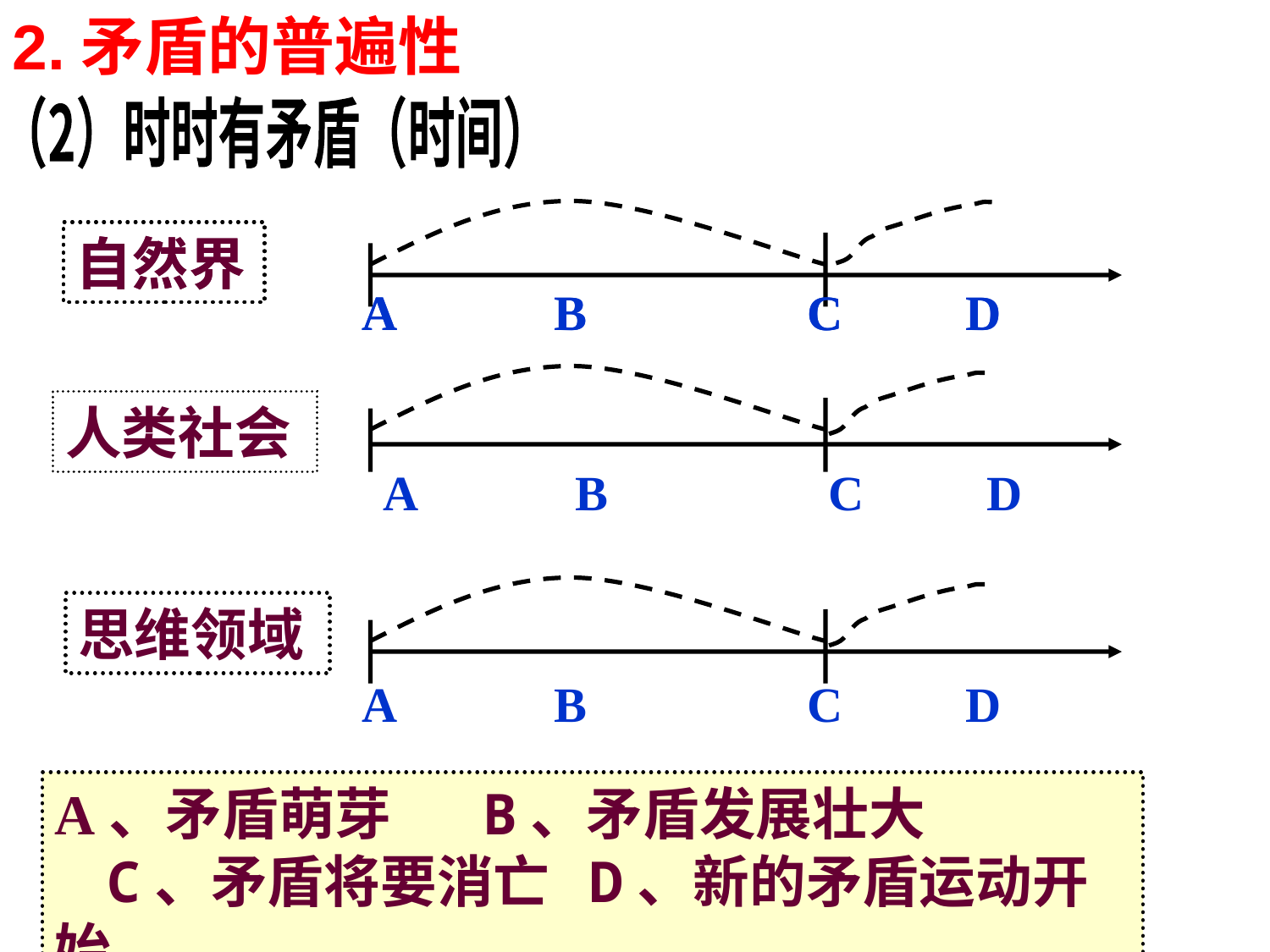

2.矛盾的普遍性
（2）时时有矛盾（时间）

自然界
自然界

  A             B                  C          D
  A             B                  C          D

人类社会

  A             B                  C          D

思维领域

  A             B                  C          D
A、矛盾萌芽      B、矛盾发展壮大                   C、矛盾将要消亡  D、新的矛盾运动开始